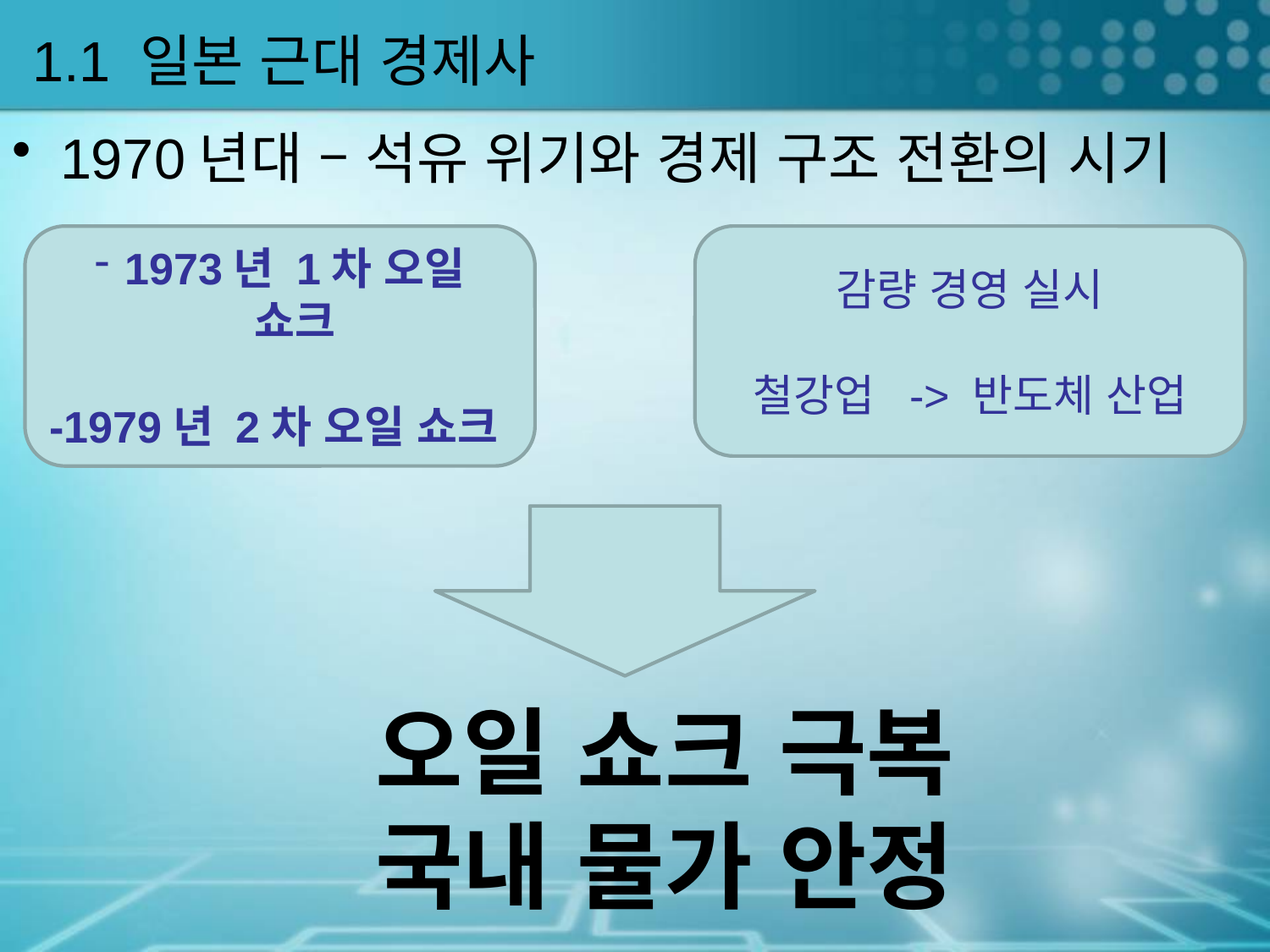

# 1.1 일본 근대 경제사
1970년대 – 석유 위기와 경제 구조 전환의 시기

1973년 1차 오일 쇼크

-1979년 2차 오일 쇼크
감량 경영 실시

철강업  -> 반도체 산업

오일 쇼크 극복
국내 물가 안정